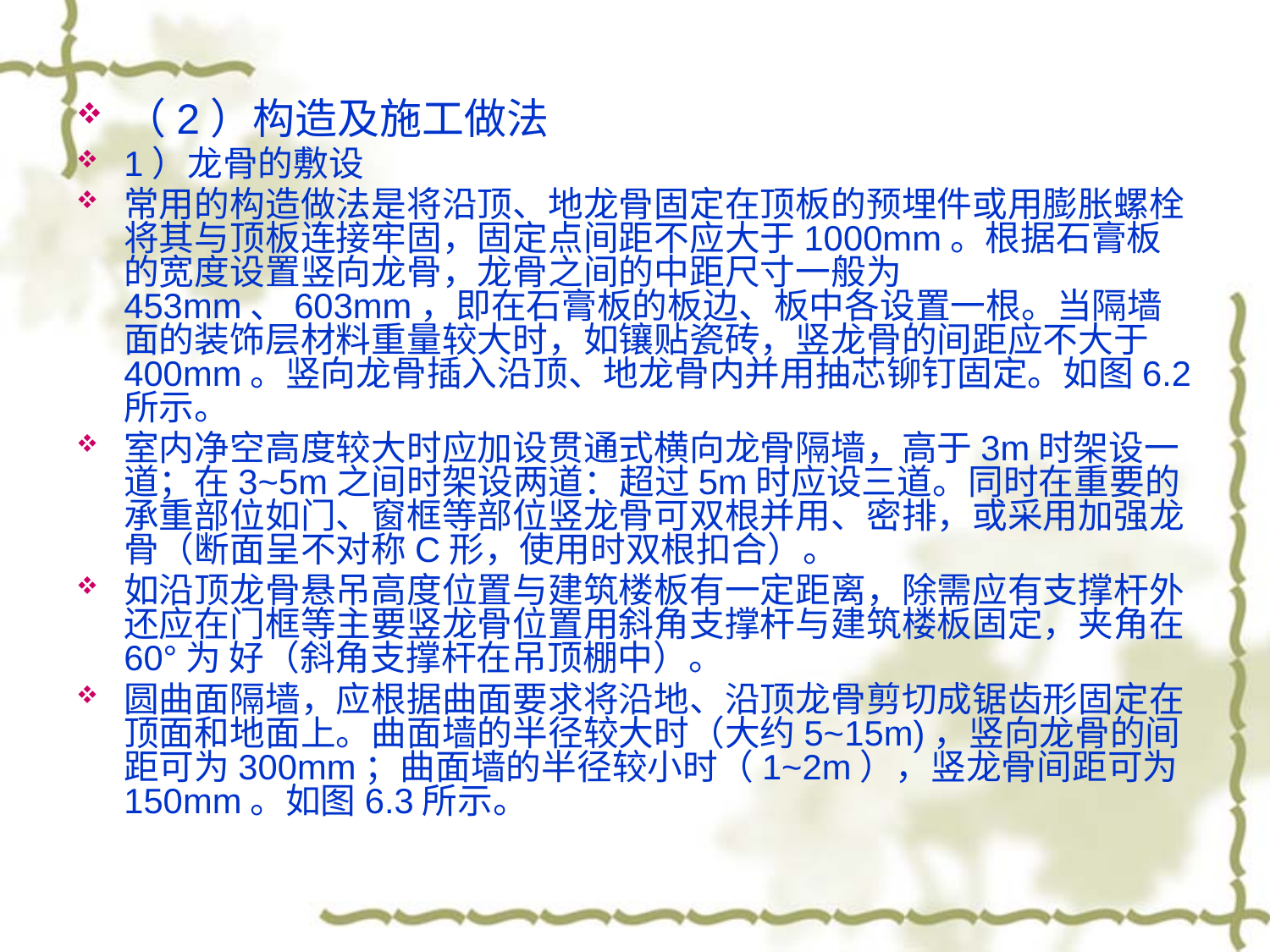

（2）构造及施工做法
1）龙骨的敷设
常用的构造做法是将沿顶、地龙骨固定在顶板的预埋件或用膨胀螺栓将其与顶板连接牢固，固定点间距不应大于1000mm。根据石膏板的宽度设置竖向龙骨，龙骨之间的中距尺寸一般为453mm、603mm，即在石膏板的板边、板中各设置一根。当隔墙面的装饰层材料重量较大时，如镶贴瓷砖，竖龙骨的间距应不大于400mm。竖向龙骨插入沿顶、地龙骨内并用抽芯铆钉固定。如图6.2所示。
室内净空高度较大时应加设贯通式横向龙骨隔墙，高于3m时架设一道；在3~5m之间时架设两道：超过5m时应设三道。同时在重要的承重部位如门、窗框等部位竖龙骨可双根并用、密排，或采用加强龙骨（断面呈不对称C形，使用时双根扣合）。
如沿顶龙骨悬吊高度位置与建筑楼板有一定距离，除需应有支撑杆外还应在门框等主要竖龙骨位置用斜角支撑杆与建筑楼板固定，夹角在 60°为 好（斜角支撑杆在吊顶棚中）。
圆曲面隔墙，应根据曲面要求将沿地、沿顶龙骨剪切成锯齿形固定在顶面和地面上。曲面墙的半径较大时（大约5~15m)，竖向龙骨的间距可为300mm；曲面墙的半径较小时（1~2m），竖龙骨间距可为150mm。如图6.3所示。